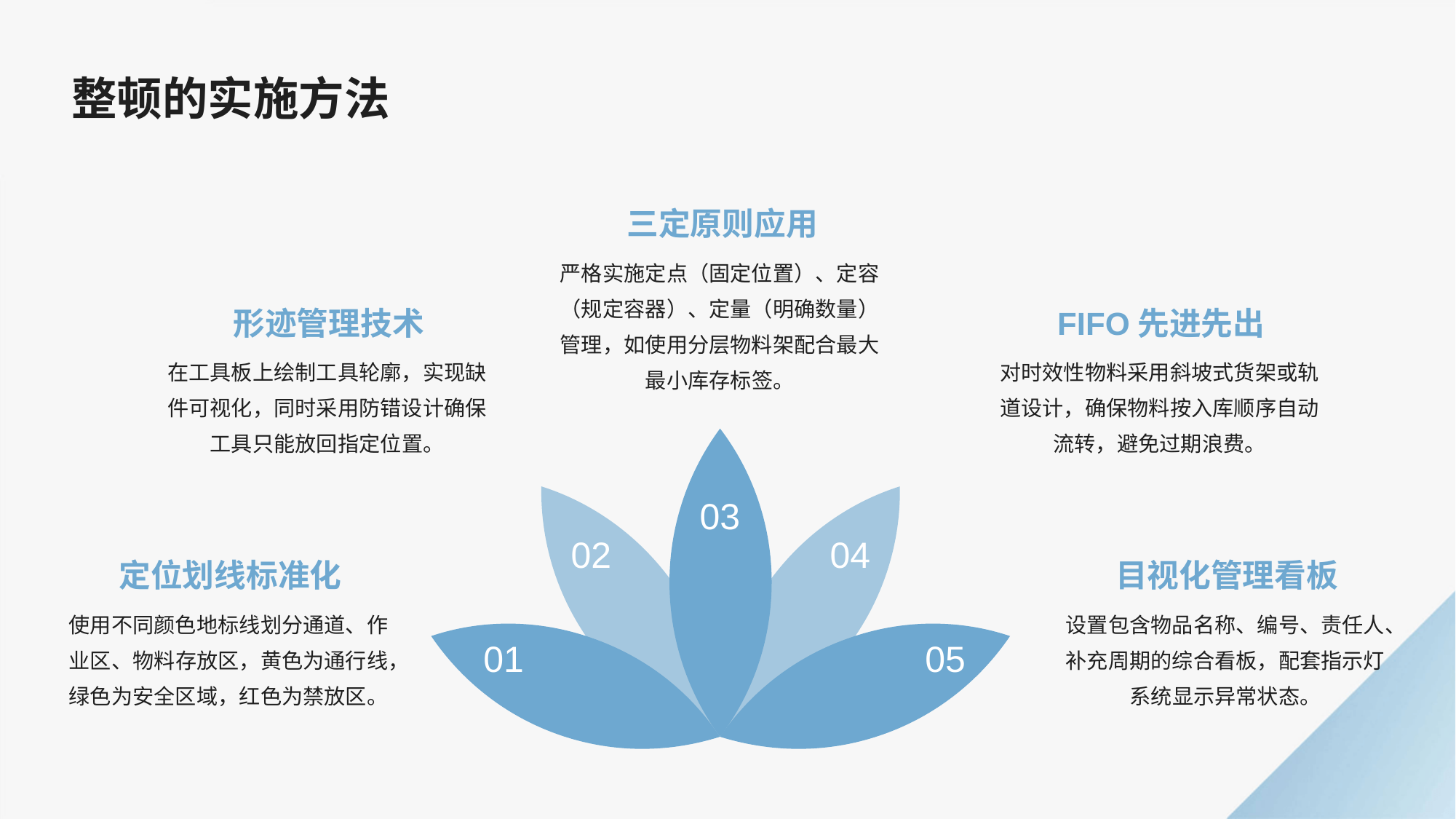

整顿的实施方法
三定原则应用
严格实施定点（固定位置）、定容（规定容器）、定量（明确数量）管理，如使用分层物料架配合最大最小库存标签。
形迹管理技术
FIFO先进先出
在工具板上绘制工具轮廓，实现缺件可视化，同时采用防错设计确保工具只能放回指定位置。
对时效性物料采用斜坡式货架或轨道设计，确保物料按入库顺序自动流转，避免过期浪费。

03

02
04
定位划线标准化
目视化管理看板
使用不同颜色地标线划分通道、作业区、物料存放区，黄色为通行线，绿色为安全区域，红色为禁放区。
设置包含物品名称、编号、责任人、补充周期的综合看板，配套指示灯系统显示异常状态。

01
05